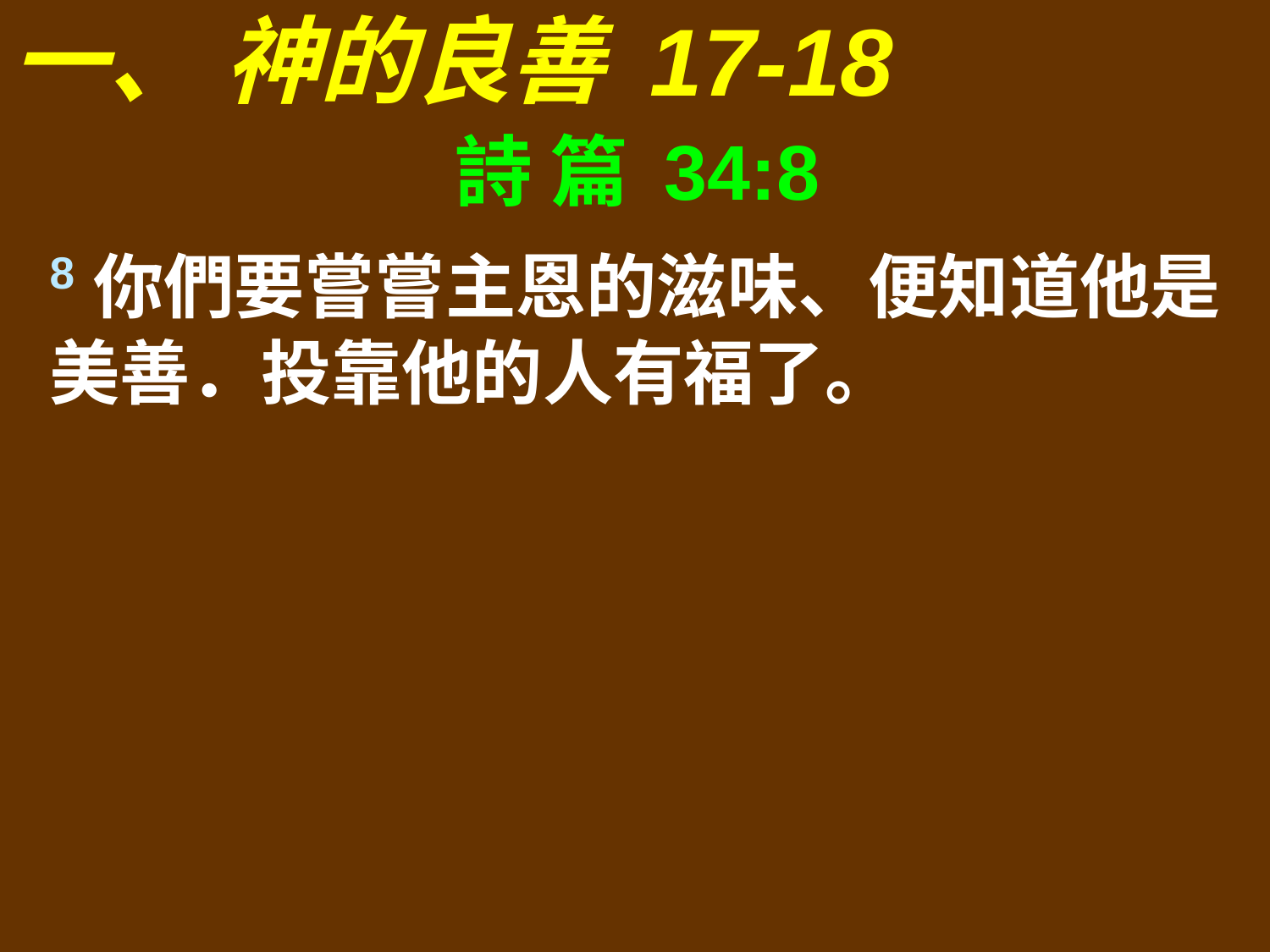

一、 神的良善 17-18
詩 篇 34:8
8你們要嘗嘗主恩的滋味、便知道他是美善．投靠他的人有福了。